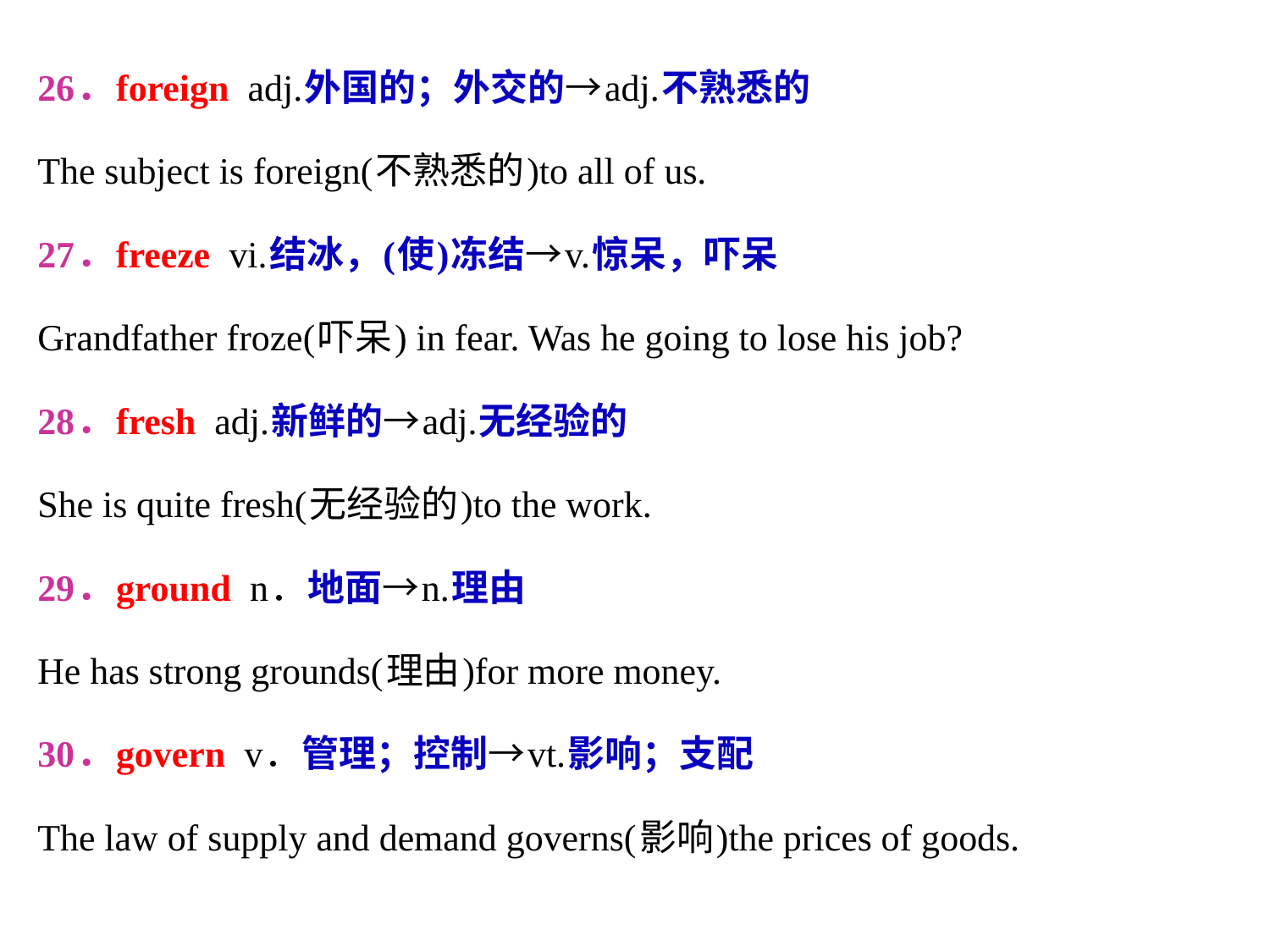

26．foreign  adj.外国的；外交的→adj.不熟悉的
The subject is foreign(不熟悉的)to all of us.
27．freeze  vi.结冰，(使)冻结→v.惊呆，吓呆
Grandfather froze(吓呆) in fear. Was he going to lose his job?
28．fresh  adj.新鲜的→adj.无经验的
She is quite fresh(无经验的)to the work.
29．ground  n．地面→n.理由
He has strong grounds(理由)for more money.
30．govern  v．管理；控制→vt.影响；支配
The law of supply and demand governs(影响)the prices of goods.